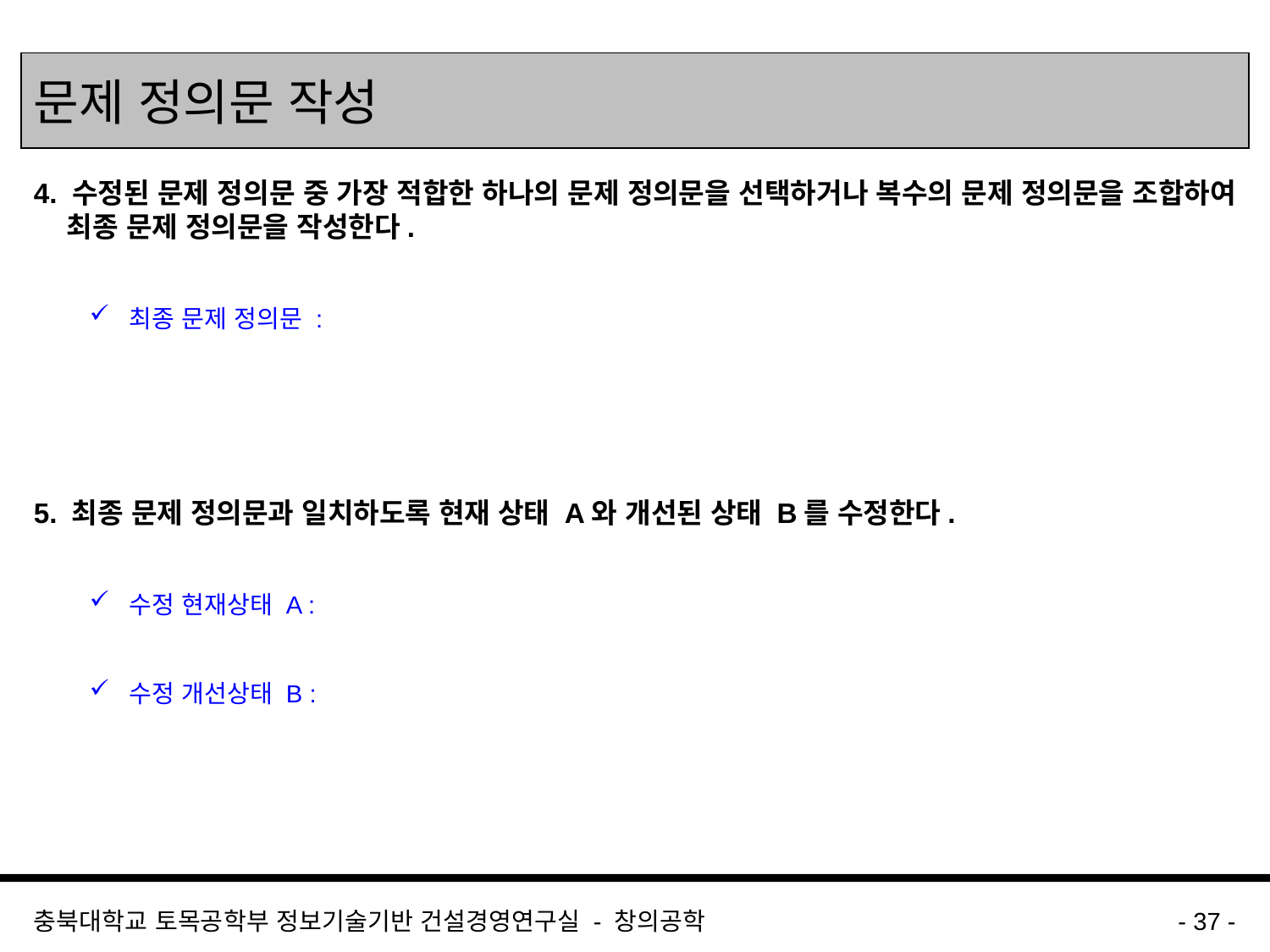

# 문제 정의문 작성
4. 수정된 문제 정의문 중 가장 적합한 하나의 문제 정의문을 선택하거나 복수의 문제 정의문을 조합하여 최종 문제 정의문을 작성한다.

최종 문제 정의문 :

5. 최종 문제 정의문과 일치하도록 현재 상태 A와 개선된 상태 B를 수정한다.

수정 현재상태 A :

수정 개선상태 B :
충북대학교 토목공학부 정보기술기반 건설경영연구실 - 창의공학
- 37 -